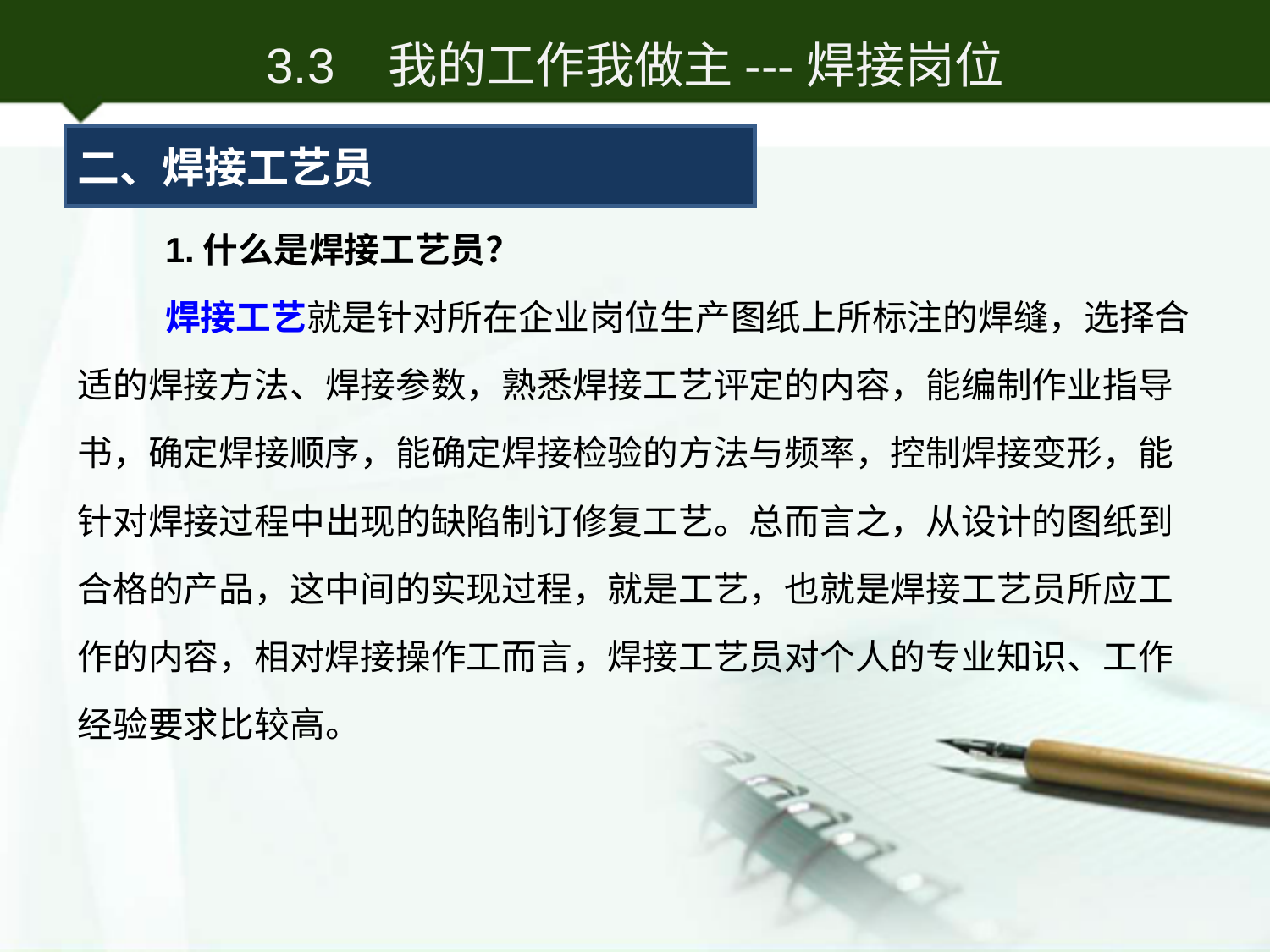

3.3   我的工作我做主---焊接岗位
二、焊接工艺员
1.什么是焊接工艺员？
焊接工艺就是针对所在企业岗位生产图纸上所标注的焊缝，选择合适的焊接方法、焊接参数，熟悉焊接工艺评定的内容，能编制作业指导书，确定焊接顺序，能确定焊接检验的方法与频率，控制焊接变形，能针对焊接过程中出现的缺陷制订修复工艺。总而言之，从设计的图纸到合格的产品，这中间的实现过程，就是工艺，也就是焊接工艺员所应工作的内容，相对焊接操作工而言，焊接工艺员对个人的专业知识、工作经验要求比较高。